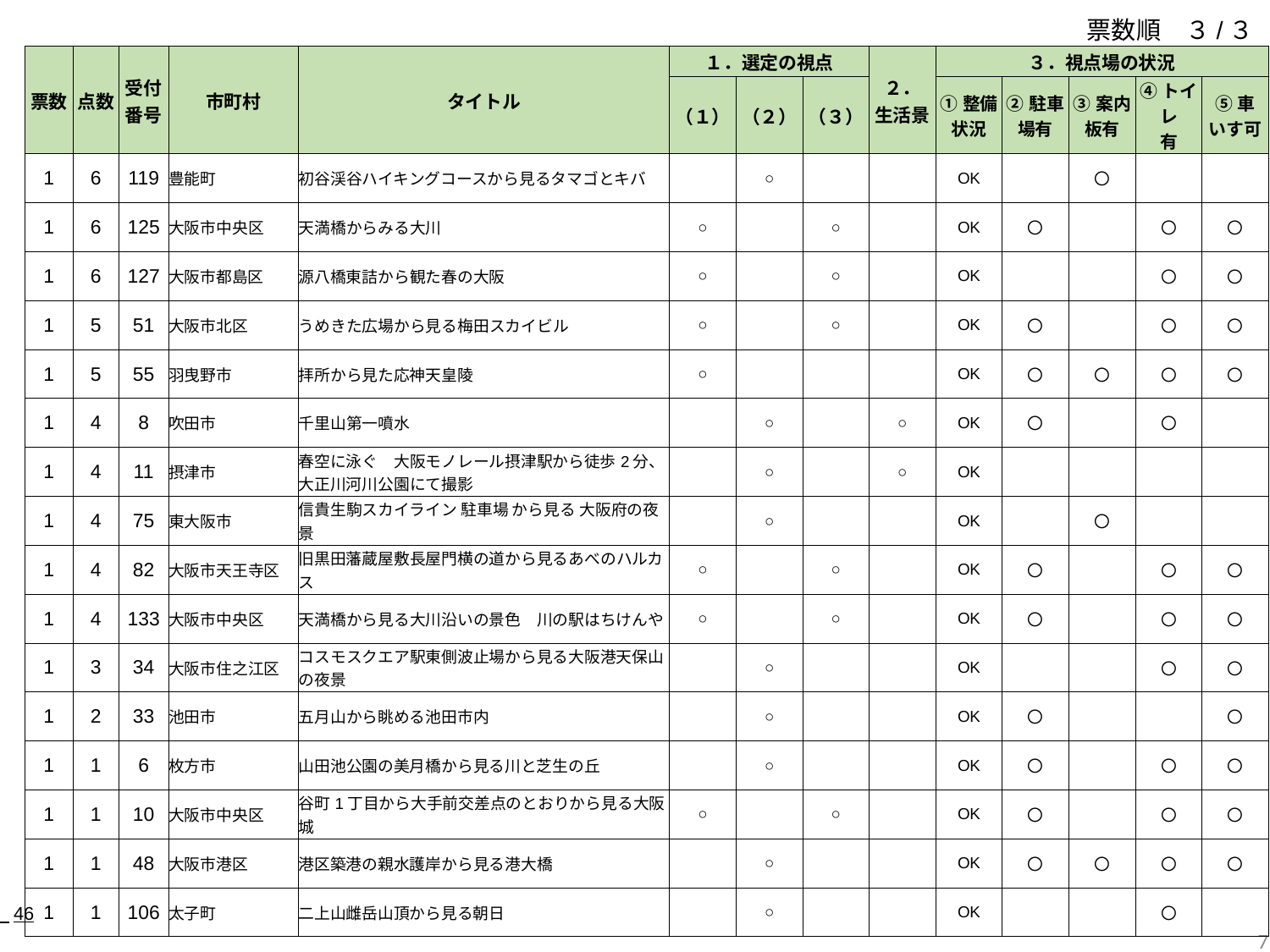

票数順　３/３
| 票数 | 点数 | 受付 番号 | 市町村 | タイトル | １．選定の視点 |  |  | ２． 生活景 | ３．視点場の状況 |  |  |  |  |
| --- | --- | --- | --- | --- | --- | --- | --- | --- | --- | --- | --- | --- | --- |
|  |  |  |  |  | （１） | （２） | （３） |  | ①整備 状況 | ②駐車 場有 | ③案内 板有 | ④トイレ 有 | ⑤車 いす可 |
| 1 | 6 | 119 | 豊能町 | 初谷渓谷ハイキングコースから見るタマゴとキバ |  | ○ |  |  | OK |  | 〇 |  |  |
| 1 | 6 | 125 | 大阪市中央区 | 天満橋からみる大川 | ○ |  | ○ |  | OK | 〇 |  | 〇 | 〇 |
| 1 | 6 | 127 | 大阪市都島区 | 源八橋東詰から観た春の大阪 | ○ |  | ○ |  | OK |  |  | 〇 | 〇 |
| 1 | 5 | 51 | 大阪市北区 | うめきた広場から見る梅田スカイビル | ○ |  | ○ |  | OK | 〇 |  | 〇 | 〇 |
| 1 | 5 | 55 | 羽曳野市 | 拝所から見た応神天皇陵 | ○ |  |  |  | OK | 〇 | 〇 | 〇 | 〇 |
| 1 | 4 | 8 | 吹田市 | 千里山第一噴水 |  | ○ |  | ○ | OK | 〇 |  | 〇 |  |
| 1 | 4 | 11 | 摂津市 | 春空に泳ぐ　大阪モノレール摂津駅から徒歩2分、大正川河川公園にて撮影 |  | ○ |  | ○ | OK |  |  |  |  |
| 1 | 4 | 75 | 東大阪市 | 信貴生駒スカイライン 駐車場 から見る 大阪府の夜景 |  | ○ |  |  | OK |  | 〇 |  |  |
| 1 | 4 | 82 | 大阪市天王寺区 | 旧黒田藩蔵屋敷長屋門横の道から見るあべのハルカス | ○ |  | ○ |  | OK | 〇 |  | 〇 | 〇 |
| 1 | 4 | 133 | 大阪市中央区 | 天満橋から見る大川沿いの景色　川の駅はちけんや | ○ |  | ○ |  | OK | 〇 |  | 〇 | 〇 |
| 1 | 3 | 34 | 大阪市住之江区 | コスモスクエア駅東側波止場から見る大阪港天保山の夜景 |  | ○ |  |  | OK |  |  | 〇 | 〇 |
| 1 | 2 | 33 | 池田市 | 五月山から眺める池田市内 |  | ○ |  |  | OK | 〇 |  |  | 〇 |
| 1 | 1 | 6 | 枚方市 | 山田池公園の美月橋から見る川と芝生の丘 |  | ○ |  |  | OK | 〇 |  | 〇 | 〇 |
| 1 | 1 | 10 | 大阪市中央区 | 谷町1丁目から大手前交差点のとおりから見る大阪城 | ○ |  | ○ |  | OK | 〇 |  | 〇 | 〇 |
| 1 | 1 | 48 | 大阪市港区 | 港区築港の親水護岸から見る港大橋 |  | ○ |  |  | OK | 〇 | 〇 | 〇 | 〇 |
| 1 | 1 | 106 | 太子町 | 二上山雌岳山頂から見る朝日 |  | ○ |  |  | OK |  |  | 〇 |  |
　46
7